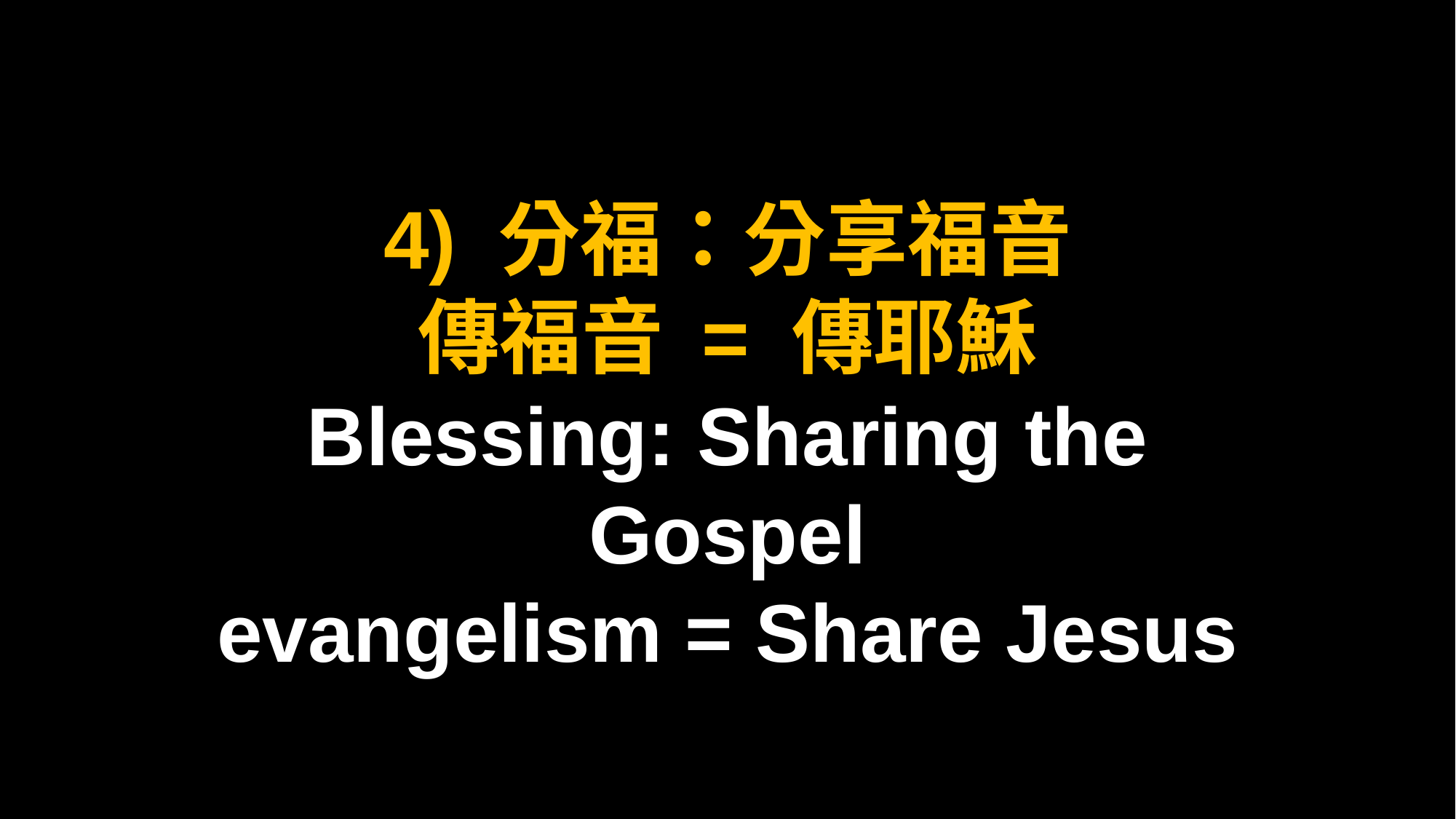

4) 分福：分享福音
傳福音 = 傳耶穌
Blessing: Sharing the Gospel
evangelism = Share Jesus